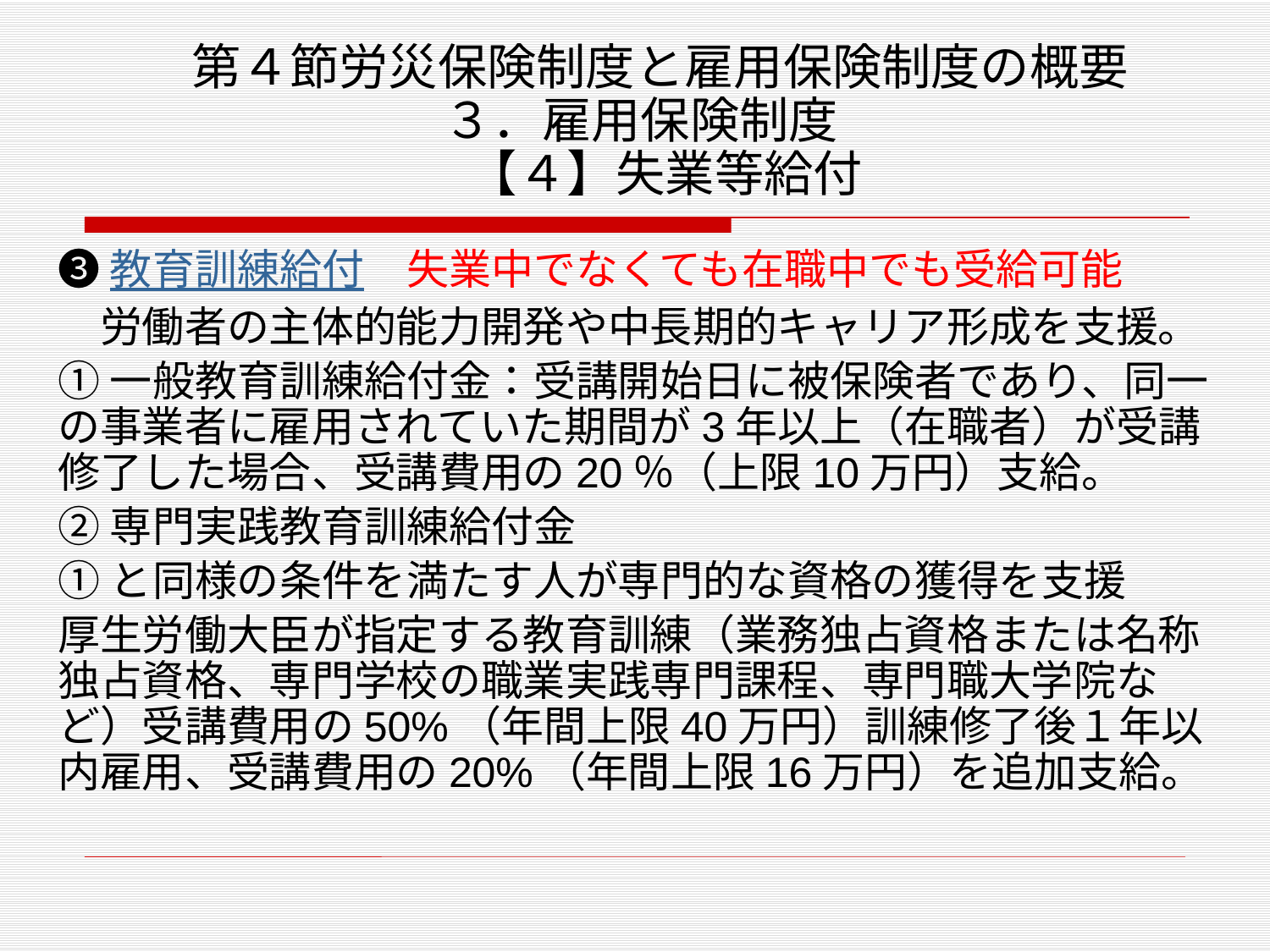

# 第４節労災保険制度と雇用保険制度の概要 ３．雇用保険制度　 【４】失業等給付
❸教育訓練給付　失業中でなくても在職中でも受給可能
　労働者の主体的能力開発や中長期的キャリア形成を支援。
①一般教育訓練給付金：受講開始日に被保険者であり、同一の事業者に雇用されていた期間が3年以上（在職者）が受講修了した場合、受講費用の20％（上限10万円）支給。
②専門実践教育訓練給付金
①と同様の条件を満たす人が専門的な資格の獲得を支援
厚生労働大臣が指定する教育訓練（業務独占資格または名称独占資格、専門学校の職業実践専門課程、専門職大学院など）受講費用の50%（年間上限40万円）訓練修了後１年以内雇用、受講費用の20%（年間上限16万円）を追加支給。